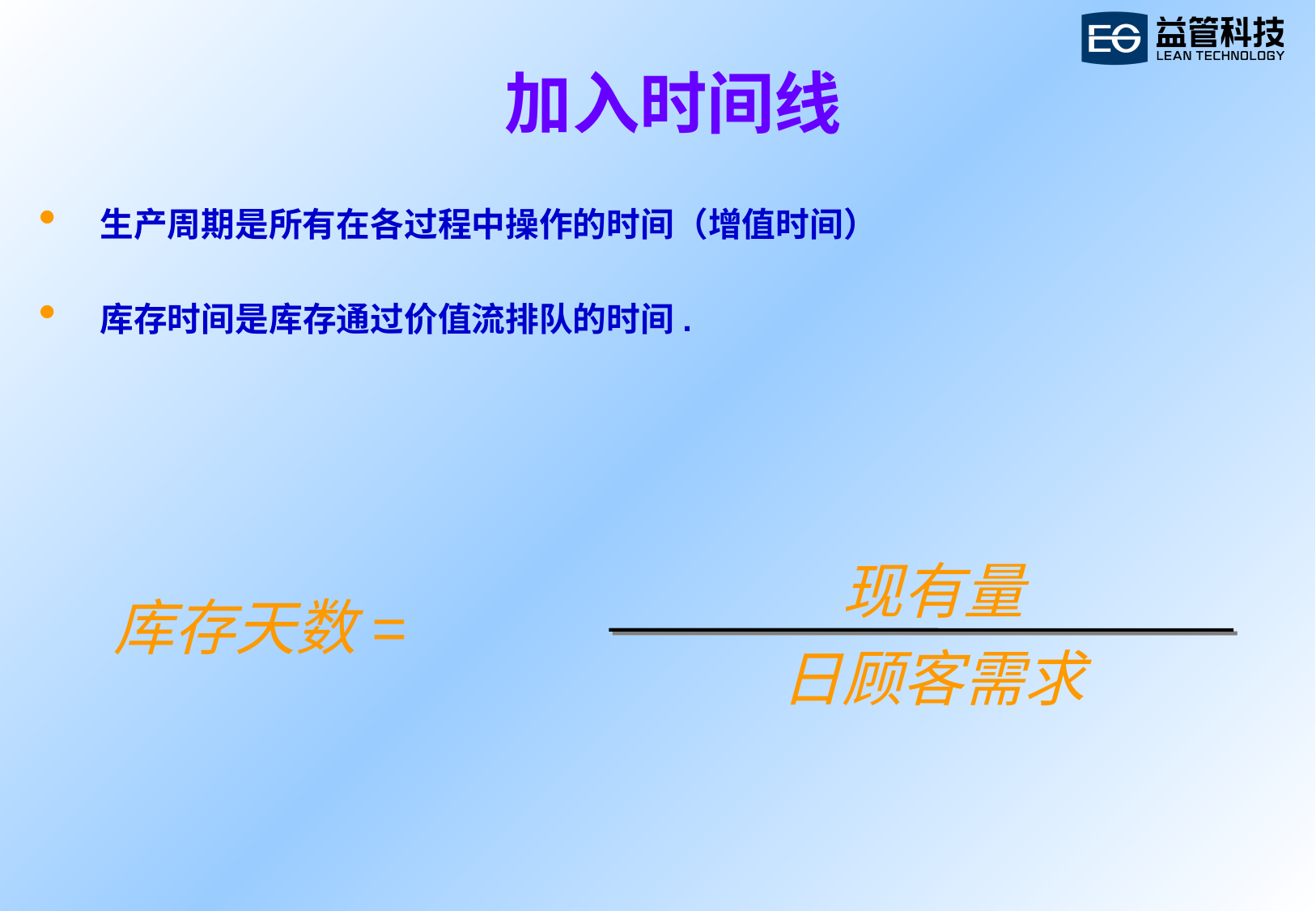

# 加入时间线
 生产周期是所有在各过程中操作的时间（增值时间）

 库存时间是库存通过价值流排队的时间.

 现有量
 日顾客需求
  库存天数=